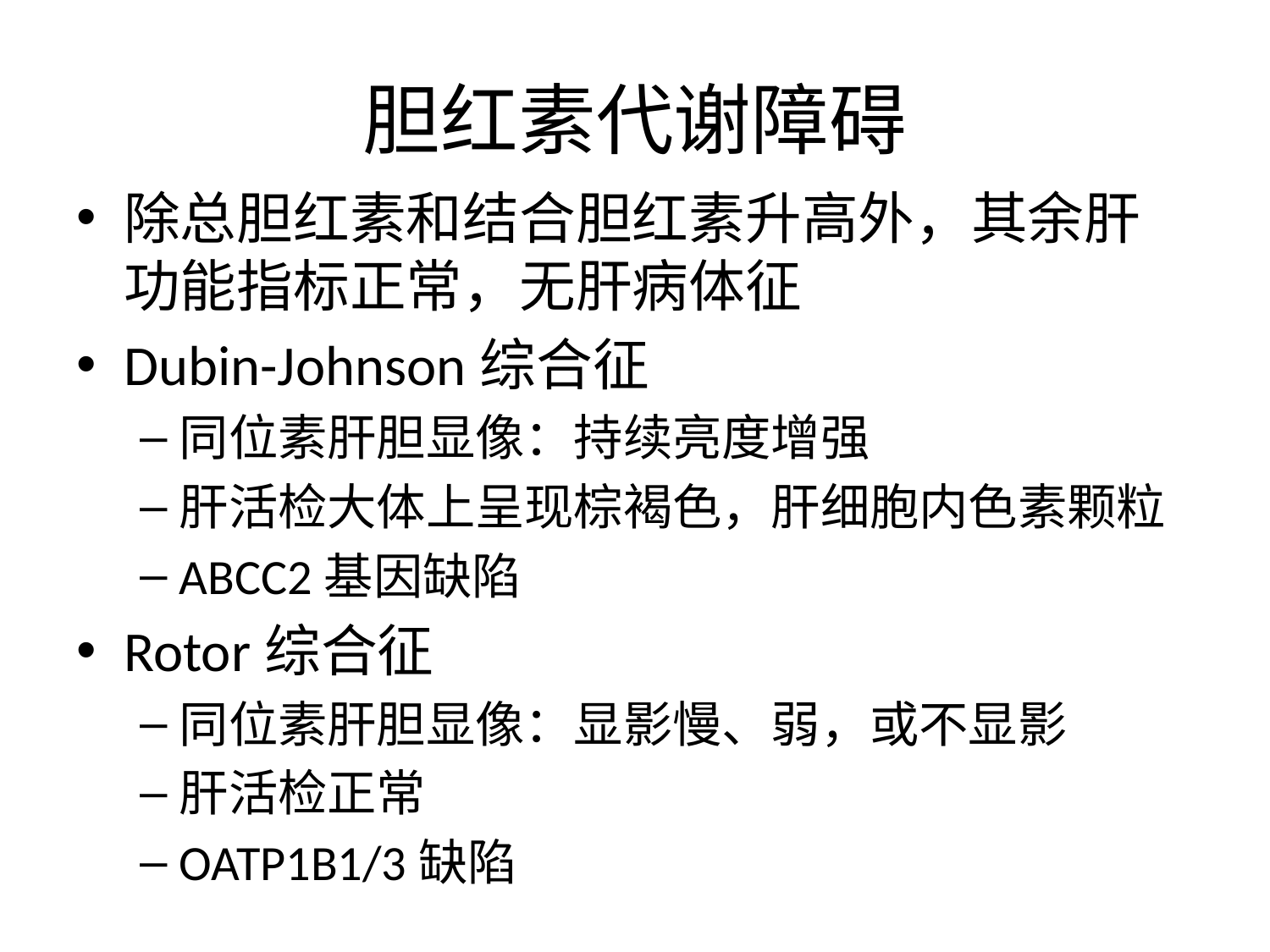

# 胆红素代谢障碍
除总胆红素和结合胆红素升高外，其余肝功能指标正常，无肝病体征
Dubin-Johnson综合征
同位素肝胆显像：持续亮度增强
肝活检大体上呈现棕褐色，肝细胞内色素颗粒
ABCC2基因缺陷
Rotor综合征
同位素肝胆显像：显影慢、弱，或不显影
肝活检正常
OATP1B1/3缺陷